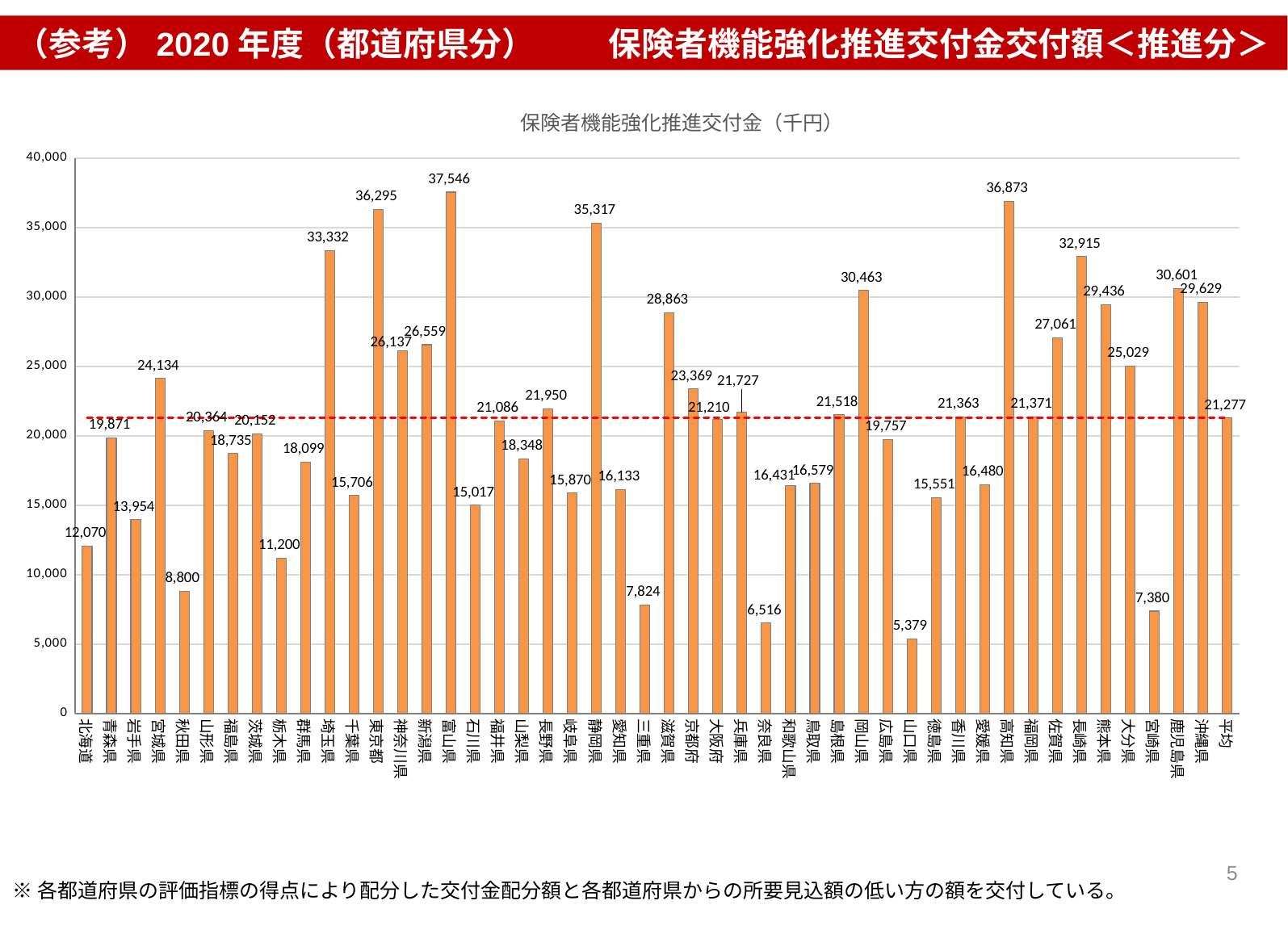

（参考）2020年度（都道府県分） 　　保険者機能強化推進交付金交付額＜推進分＞

### Chart: 保険者機能強化推進交付金（千円）

| Category | 保険者機能強化推進交付金（千円） | 平均 |  |
|---|---|---|---|
| 北海道 | 12070.0 | 21276.59574468085 | 12070.0 |
| 青森県 | 19871.0 | 21276.59574468085 | 19871.0 |
| 岩手県 | 13954.0 | 21276.59574468085 | 13954.0 |
| 宮城県 | 24134.0 | 21276.59574468085 | 24134.0 |
| 秋田県 | 8800.0 | 21276.59574468085 | 8800.0 |
| 山形県 | 20364.0 | 21276.59574468085 | 20364.0 |
| 福島県 | 18735.0 | 21276.59574468085 | 18735.0 |
| 茨城県 | 20152.0 | 21276.59574468085 | 20152.0 |
| 栃木県 | 11200.0 | 21276.59574468085 | 11200.0 |
| 群馬県 | 18099.0 | 21276.59574468085 | 18099.0 |
| 埼玉県 | 33332.0 | 21276.59574468085 | 33332.0 |
| 千葉県 | 15706.0 | 21276.59574468085 | 15706.0 |
| 東京都 | 36295.0 | 21276.59574468085 | 36295.0 |
| 神奈川県 | 26137.0 | 21276.59574468085 | 26137.0 |
| 新潟県 | 26559.0 | 21276.59574468085 | 26559.0 |
| 富山県 | 37546.0 | 21276.59574468085 | 37546.0 |
| 石川県 | 15017.0 | 21276.59574468085 | 15017.0 |
| 福井県 | 21086.0 | 21276.59574468085 | 21086.0 |
| 山梨県 | 18348.0 | 21276.59574468085 | 18348.0 |
| 長野県 | 21950.0 | 21276.59574468085 | 21950.0 |
| 岐阜県 | 15870.0 | 21276.59574468085 | 15870.0 |
| 静岡県 | 35317.0 | 21276.59574468085 | 35317.0 |
| 愛知県 | 16133.0 | 21276.59574468085 | 16133.0 |
| 三重県 | 7824.0 | 21276.59574468085 | 7824.0 |
| 滋賀県 | 28863.0 | 21276.59574468085 | 28863.0 |
| 京都府 | 23369.0 | 21276.59574468085 | 23369.0 |
| 大阪府 | 21210.0 | 21276.59574468085 | 21210.0 |
| 兵庫県 | 21727.0 | 21276.59574468085 | 21727.0 |
| 奈良県 | 6516.0 | 21276.59574468085 | 6516.0 |
| 和歌山県 | 16431.0 | 21276.59574468085 | 16431.0 |
| 鳥取県 | 16579.0 | 21276.59574468085 | 16579.0 |
| 島根県 | 21518.0 | 21276.59574468085 | 21518.0 |
| 岡山県 | 30463.0 | 21276.59574468085 | 30463.0 |
| 広島県 | 19757.0 | 21276.59574468085 | 19757.0 |
| 山口県 | 5379.0 | 21276.59574468085 | 5379.0 |
| 徳島県 | 15551.0 | 21276.59574468085 | 15551.0 |
| 香川県 | 21363.0 | 21276.59574468085 | 21363.0 |
| 愛媛県 | 16480.0 | 21276.59574468085 | 16480.0 |
| 高知県 | 36873.0 | 21276.59574468085 | 36873.0 |
| 福岡県 | 21371.0 | 21276.59574468085 | 21371.0 |
| 佐賀県 | 27061.0 | 21276.59574468085 | 27061.0 |
| 長崎県 | 32915.0 | 21276.59574468085 | 32915.0 |
| 熊本県 | 29436.0 | 21276.59574468085 | 29436.0 |
| 大分県 | 25029.0 | 21276.59574468085 | 25029.0 |
| 宮崎県 | 7380.0 | 21276.59574468085 | 7380.0 |
| 鹿児島県 | 30601.0 | 21276.59574468085 | 30601.0 |
| 沖縄県 | 29629.0 | 21276.59574468085 | 29629.0 |
| 平均 | 21276.59574468085 | 21276.59574468085 | 21276.59574468085 |
5
※各都道府県の評価指標の得点により配分した交付金配分額と各都道府県からの所要見込額の低い方の額を交付している。